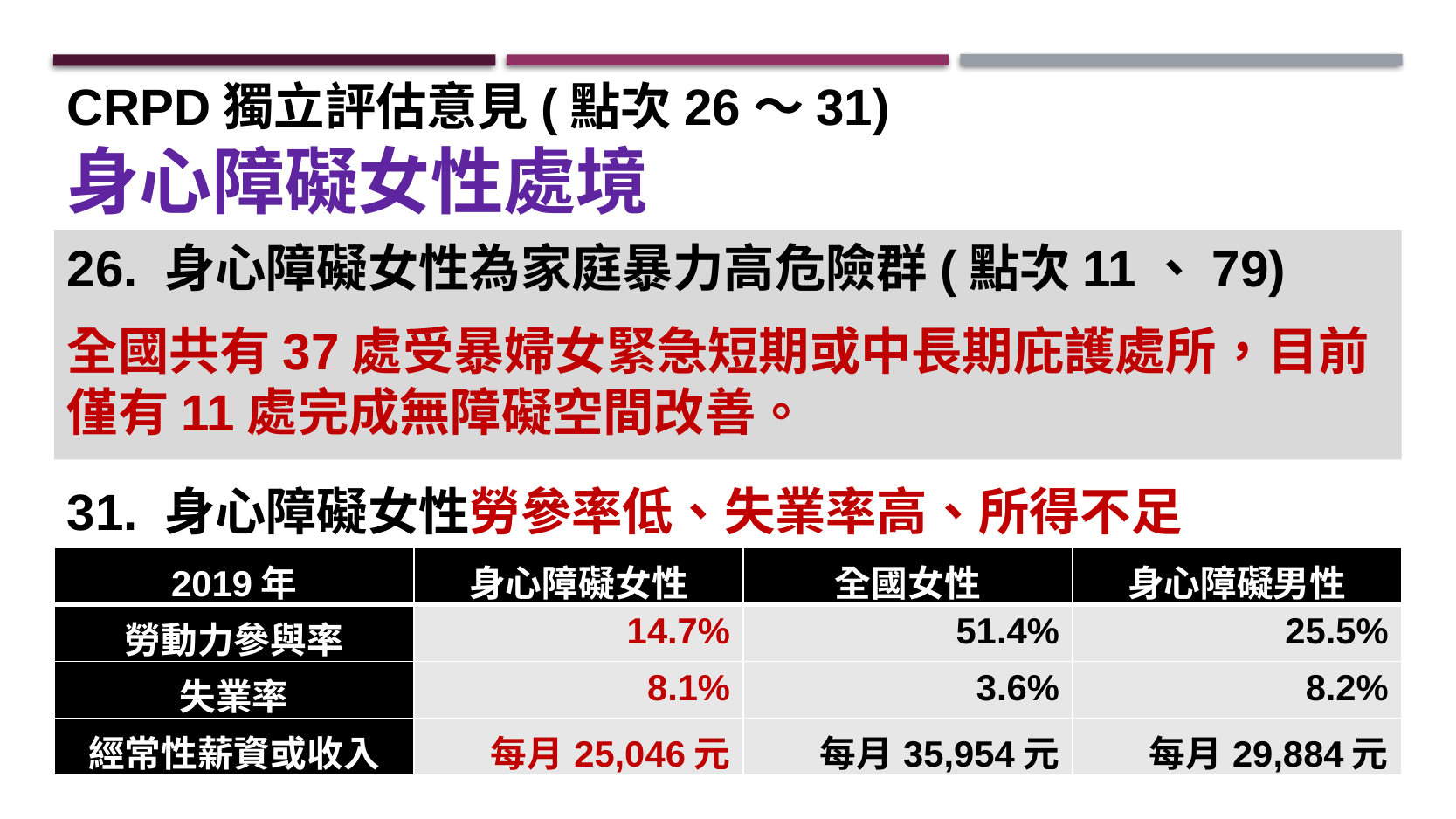

CRPD獨立評估意見(點次26～31)
身心障礙女性處境
26. 身心障礙女性為家庭暴力高危險群(點次11、79)
全國共有37處受暴婦女緊急短期或中長期庇護處所，目前僅有11處完成無障礙空間改善。
31. 身心障礙女性勞參率低、失業率高、所得不足
| 2019年 | 身心障礙女性 | 全國女性 | 身心障礙男性 |
| --- | --- | --- | --- |
| 勞動力參與率 | 14.7% | 51.4% | 25.5% |
| 失業率 | 8.1% | 3.6% | 8.2% |
| 經常性薪資或收入 | 每月25,046元 | 每月35,954元 | 每月29,884元 |